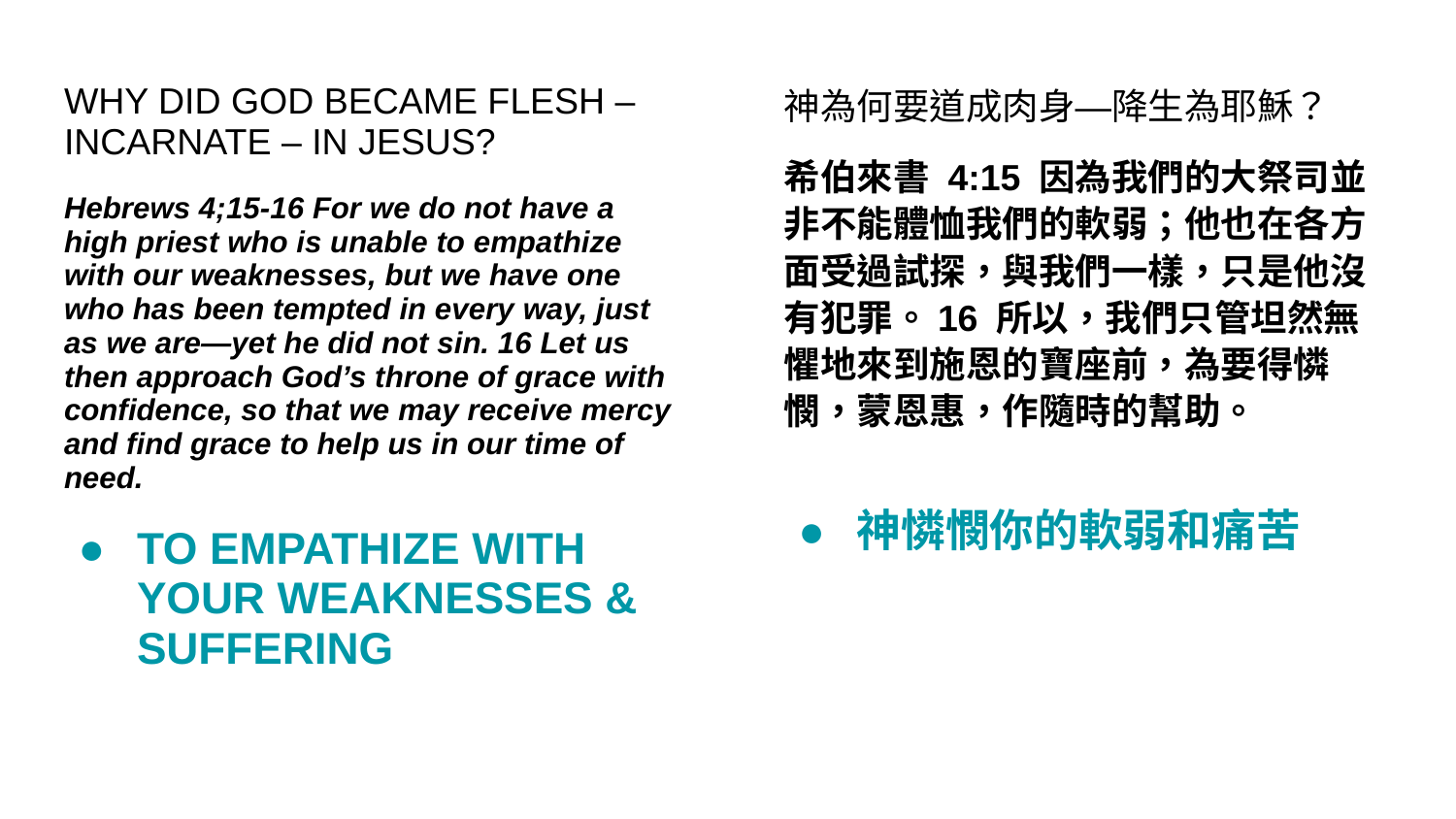

神為何要道成肉身—降生為耶穌？
希伯來書 4:15 因為我們的大祭司並非不能體恤我們的軟弱；他也在各方面受過試探，與我們一樣，只是他沒有犯罪。16 所以，我們只管坦然無懼地來到施恩的寶座前，為要得憐憫，蒙恩惠，作隨時的幫助。

神憐憫你的軟弱和痛苦

WHY DID GOD BECAME FLESH – INCARNATE – IN JESUS?

Hebrews 4;15-16 For we do not have a high priest who is unable to empathize with our weaknesses, but we have one who has been tempted in every way, just as we are—yet he did not sin. 16 Let us then approach God’s throne of grace with confidence, so that we may receive mercy and find grace to help us in our time of need.

TO EMPATHIZE WITH YOUR WEAKNESSES & SUFFERING